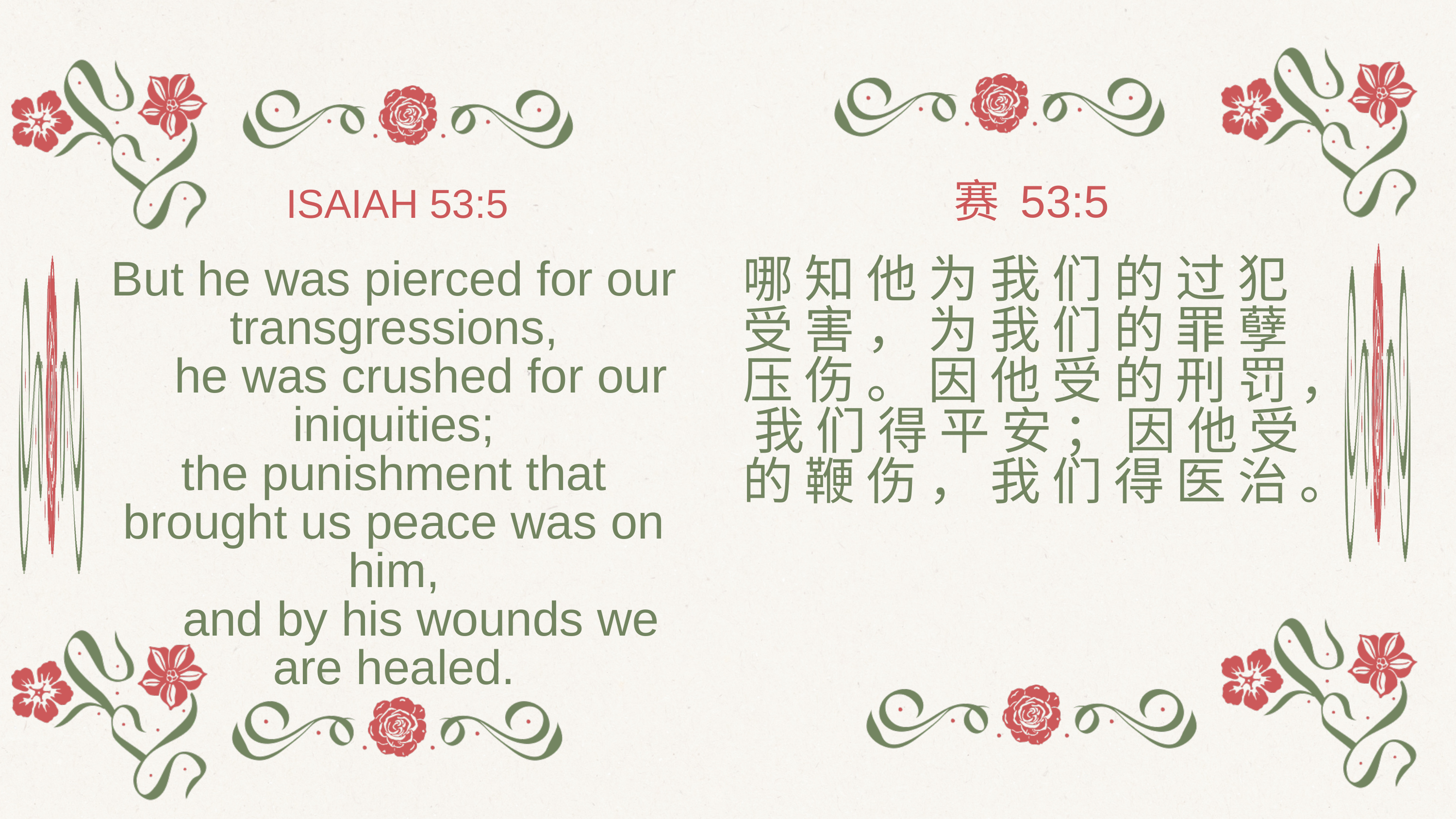

赛 53:5
ISAIAH 53:5
But he was pierced for our transgressions,
    he was crushed for our iniquities;
the punishment that brought us peace was on him,
    and by his wounds we are healed.
哪 知 他 为 我 们 的 过 犯 受 害 ， 为 我 们 的 罪 孽 压 伤 。 因 他 受 的 刑 罚 ， 我 们 得 平 安 ； 因 他 受 的 鞭 伤 ， 我 们 得 医 治 。